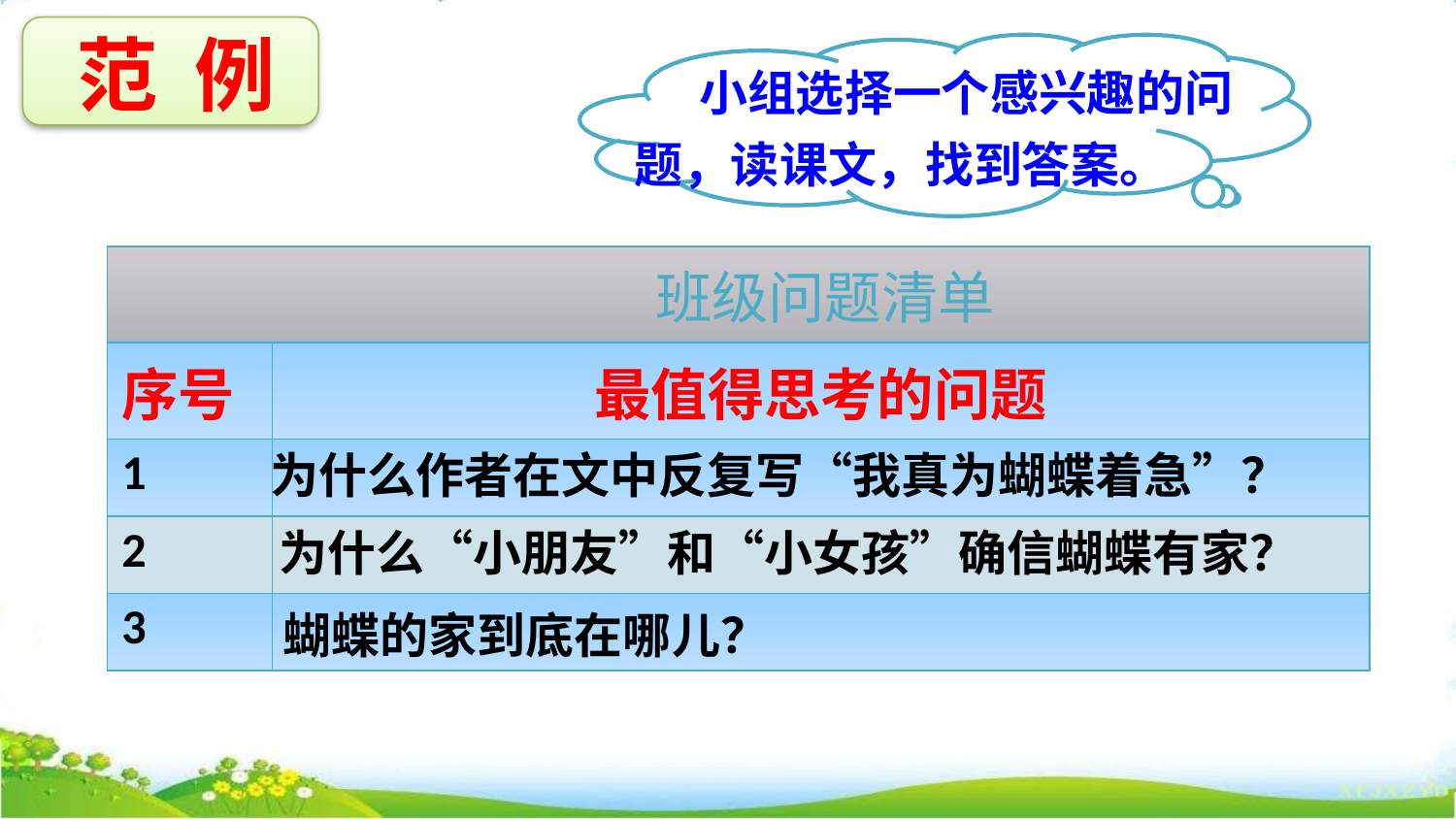

范  例

    小组选择一个感兴趣的问题，读课文，找到答案。
| 班级问题清单 |  |
| --- | --- |
| 序号 | 最值得思考的问题 |
| 1 |  |
| 2 |  |
| 3 |  |
为什么作者在文中反复写“我真为蝴蝶着急”？
为什么“小朋友”和“小女孩”确信蝴蝶有家？
蝴蝶的家到底在哪儿？